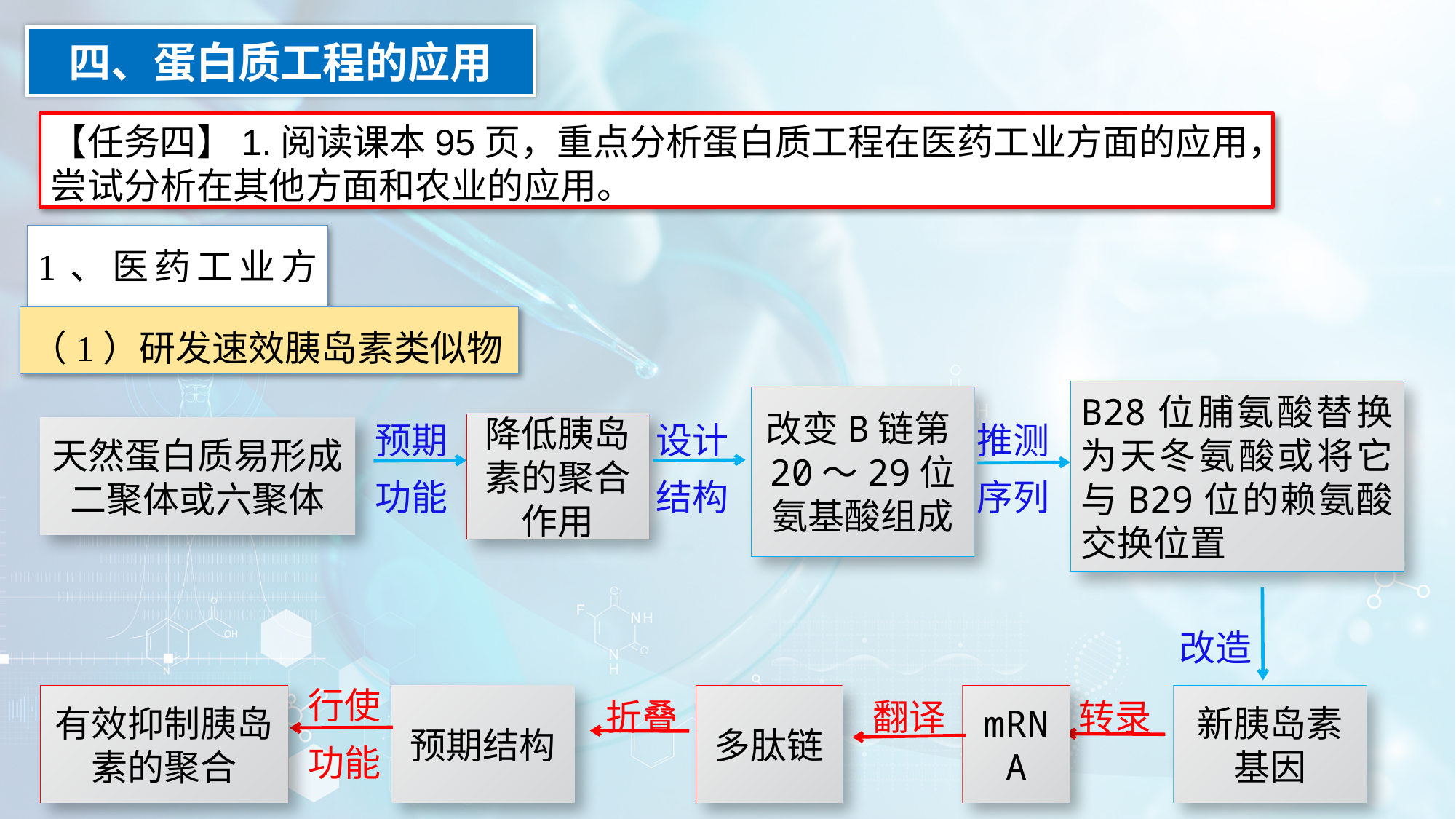

四、蛋白质工程的应用
【任务四】1.阅读课本95页，重点分析蛋白质工程在医药工业方面的应用，尝试分析在其他方面和农业的应用。
1、医药工业方面
（1）研发速效胰岛素类似物
B28位脯氨酸替换为天冬氨酸或将它与B29位的赖氨酸交换位置
改变B链第20～29位氨基酸组成
预期功能
设计结构
推测序列
降低胰岛素的聚合作用
天然蛋白质易形成二聚体或六聚体
改造
行使功能
折叠
翻译
转录
有效抑制胰岛素的聚合
预期结构
多肽链
mRNA
新胰岛素基因